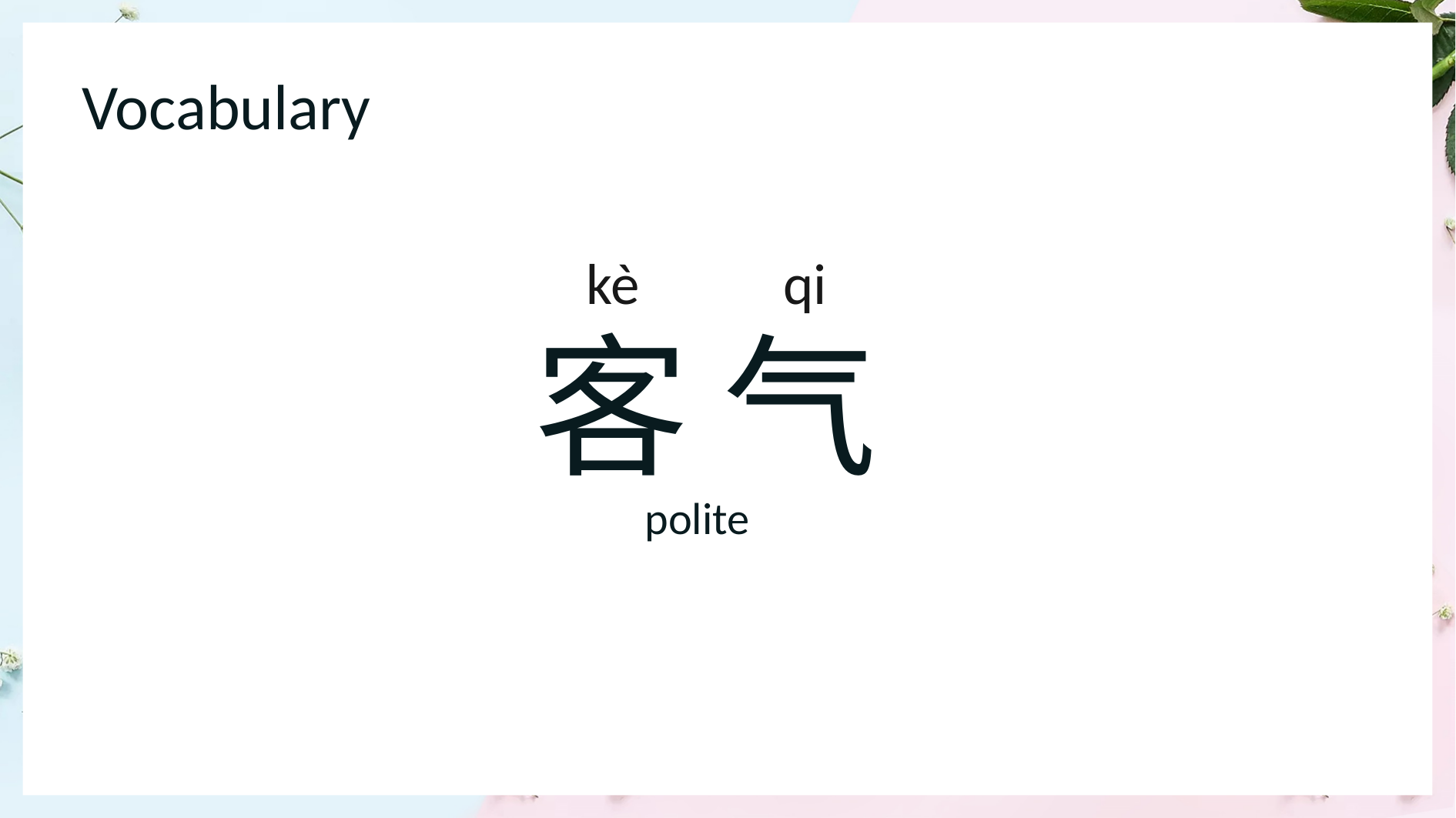

Vocabulary
  kè           qi
客 气
1
                     polite